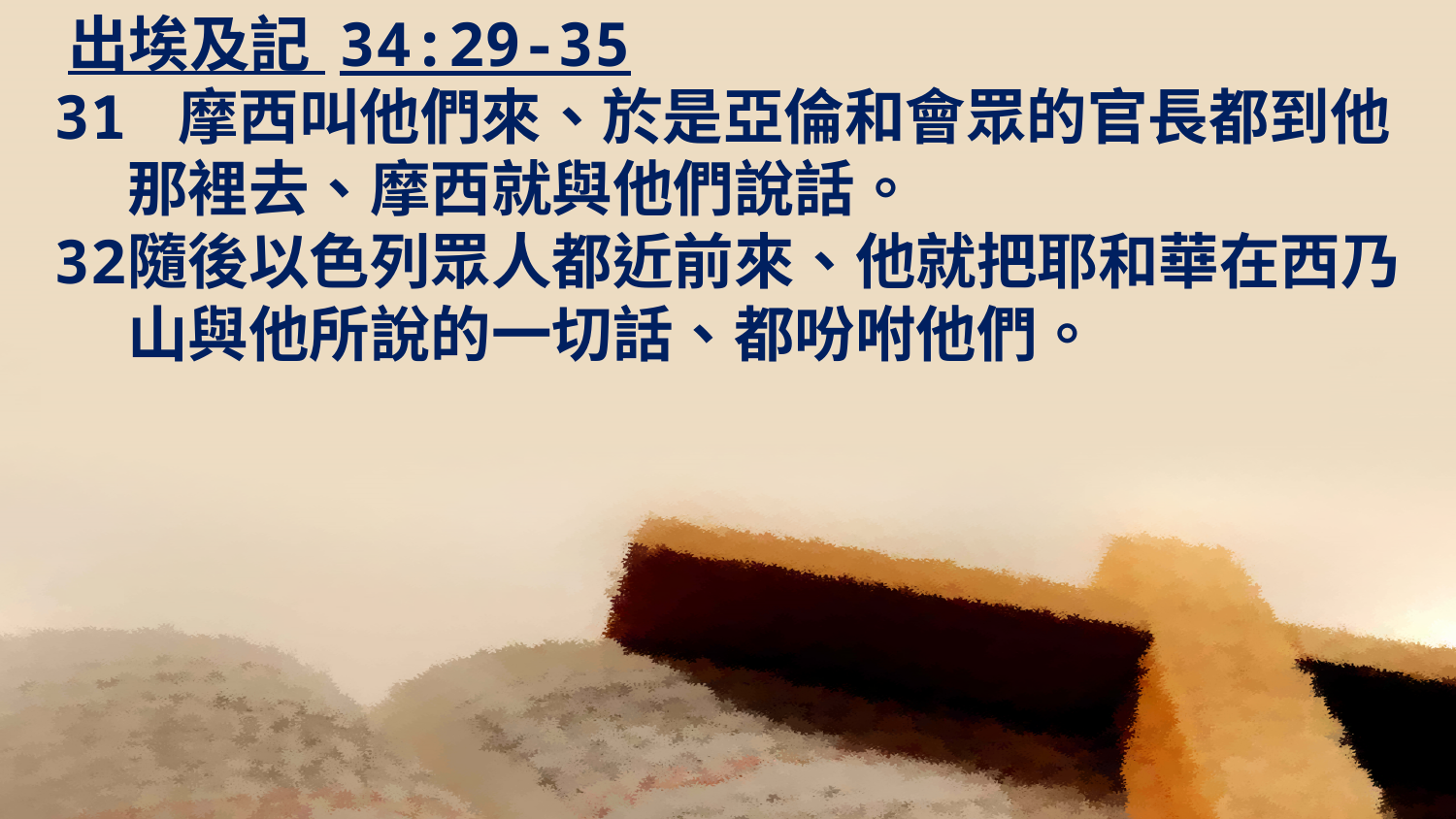

出埃及記 34:29-35
31 摩西叫他們來、於是亞倫和會眾的官長都到他那裡去、摩西就與他們說話。
32	隨後以色列眾人都近前來、他就把耶和華在西乃山與他所說的一切話、都吩咐他們。